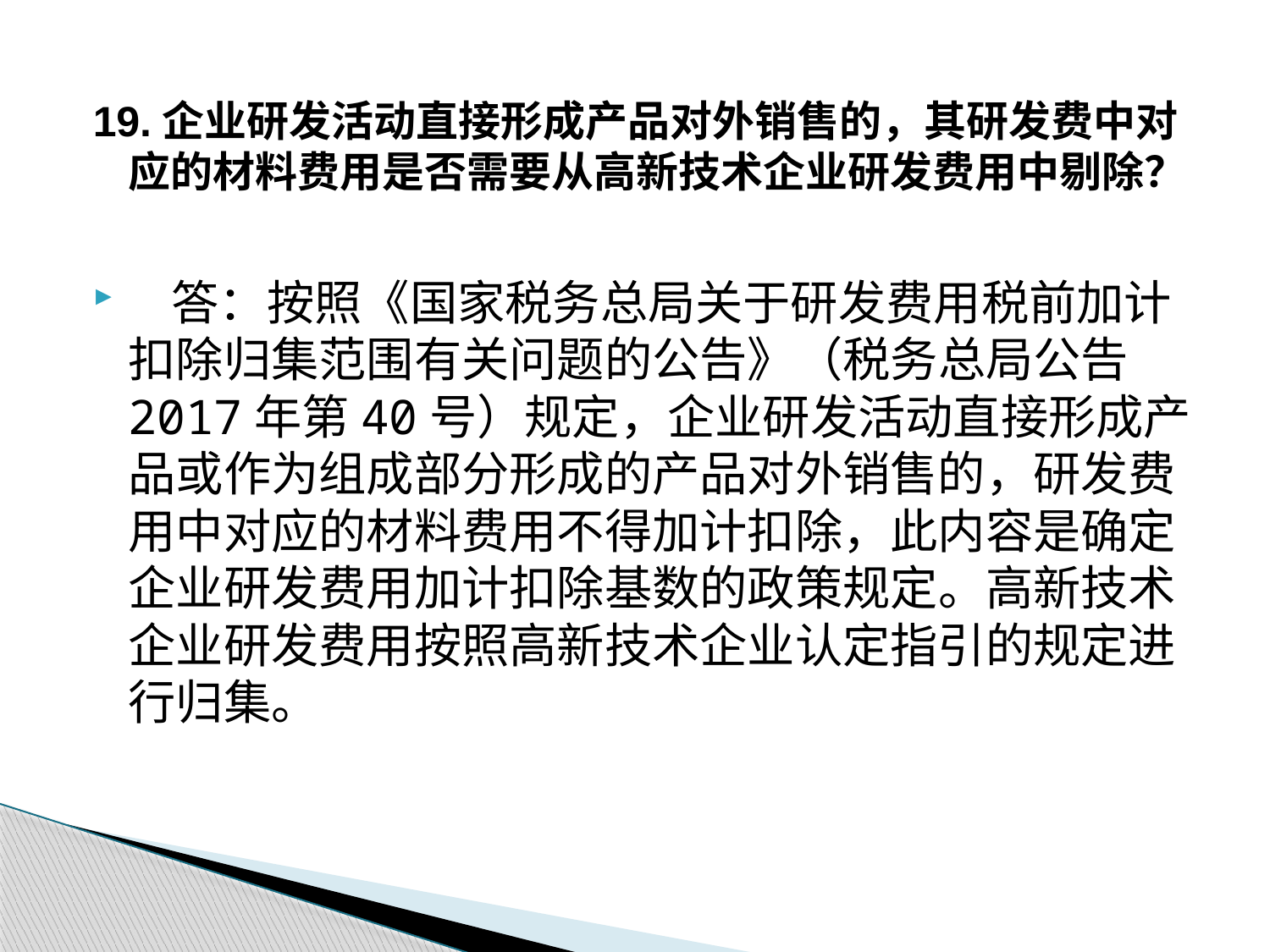

# 19.企业研发活动直接形成产品对外销售的，其研发费中对应的材料费用是否需要从高新技术企业研发费用中剔除？
   答：按照《国家税务总局关于研发费用税前加计扣除归集范围有关问题的公告》（税务总局公告2017年第40号）规定，企业研发活动直接形成产品或作为组成部分形成的产品对外销售的，研发费用中对应的材料费用不得加计扣除，此内容是确定企业研发费用加计扣除基数的政策规定。高新技术企业研发费用按照高新技术企业认定指引的规定进行归集。